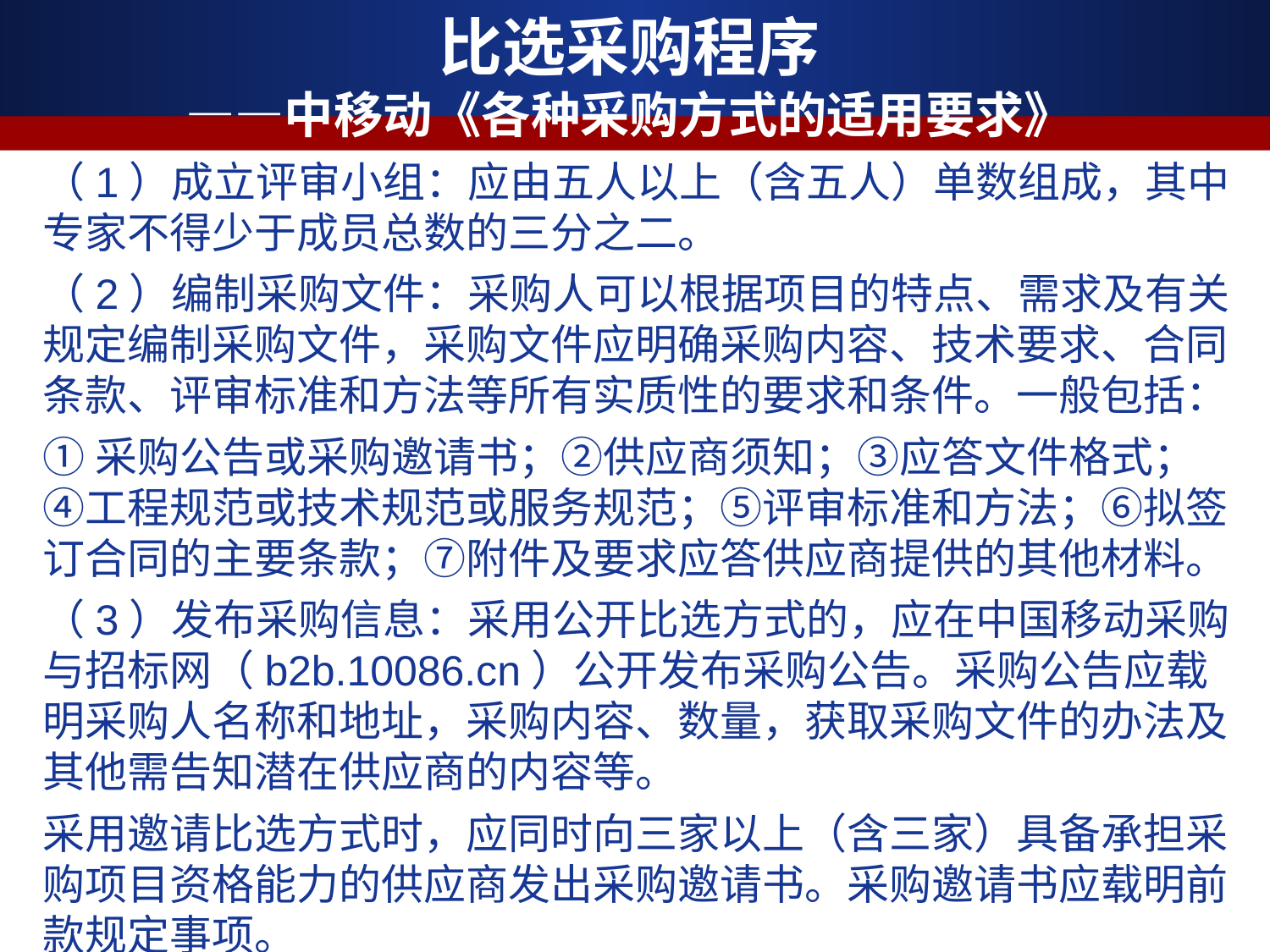

比选采购程序
——中移动《各种采购方式的适用要求》
（1）成立评审小组：应由五人以上（含五人）单数组成，其中专家不得少于成员总数的三分之二。
（2）编制采购文件：采购人可以根据项目的特点、需求及有关规定编制采购文件，采购文件应明确采购内容、技术要求、合同条款、评审标准和方法等所有实质性的要求和条件。一般包括：
①采购公告或采购邀请书；②供应商须知；③应答文件格式；④工程规范或技术规范或服务规范；⑤评审标准和方法；⑥拟签订合同的主要条款；⑦附件及要求应答供应商提供的其他材料。
（3）发布采购信息：采用公开比选方式的，应在中国移动采购与招标网（b2b.10086.cn）公开发布采购公告。采购公告应载明采购人名称和地址，采购内容、数量，获取采购文件的办法及其他需告知潜在供应商的内容等。
采用邀请比选方式时，应同时向三家以上（含三家）具备承担采购项目资格能力的供应商发出采购邀请书。采购邀请书应载明前款规定事项。